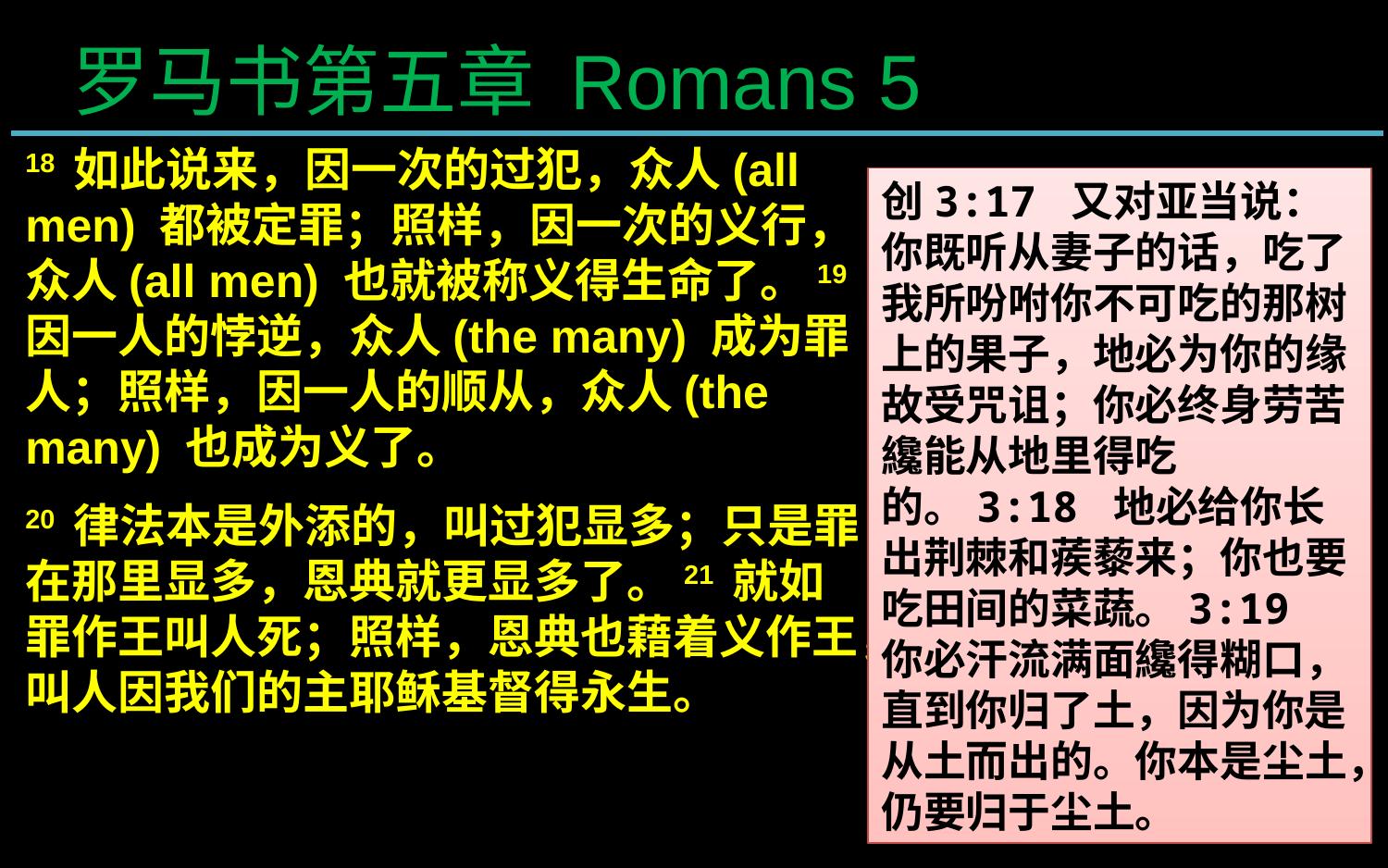

罗马书第五章 Romans 5
18 如此说来，因一次的过犯，众人(all men) 都被定罪；照样，因一次的义行，众人(all men) 也就被称义得生命了。19 因一人的悖逆，众人(the many) 成为罪人；照样，因一人的顺从，众人(the many) 也成为义了。
20 律法本是外添的，叫过犯显多；只是罪在那里显多，恩典就更显多了。21 就如罪作王叫人死；照样，恩典也藉着义作王，叫人因我们的主耶稣基督得永生。
创3:17 又对亚当说：你既听从妻子的话，吃了我所吩咐你不可吃的那树上的果子，地必为你的缘故受咒诅；你必终身劳苦纔能从地里得吃的。3:18 地必给你长出荆棘和蒺藜来；你也要吃田间的菜蔬。3:19 你必汗流满面纔得糊口，直到你归了土，因为你是从土而出的。你本是尘土，仍要归于尘土。